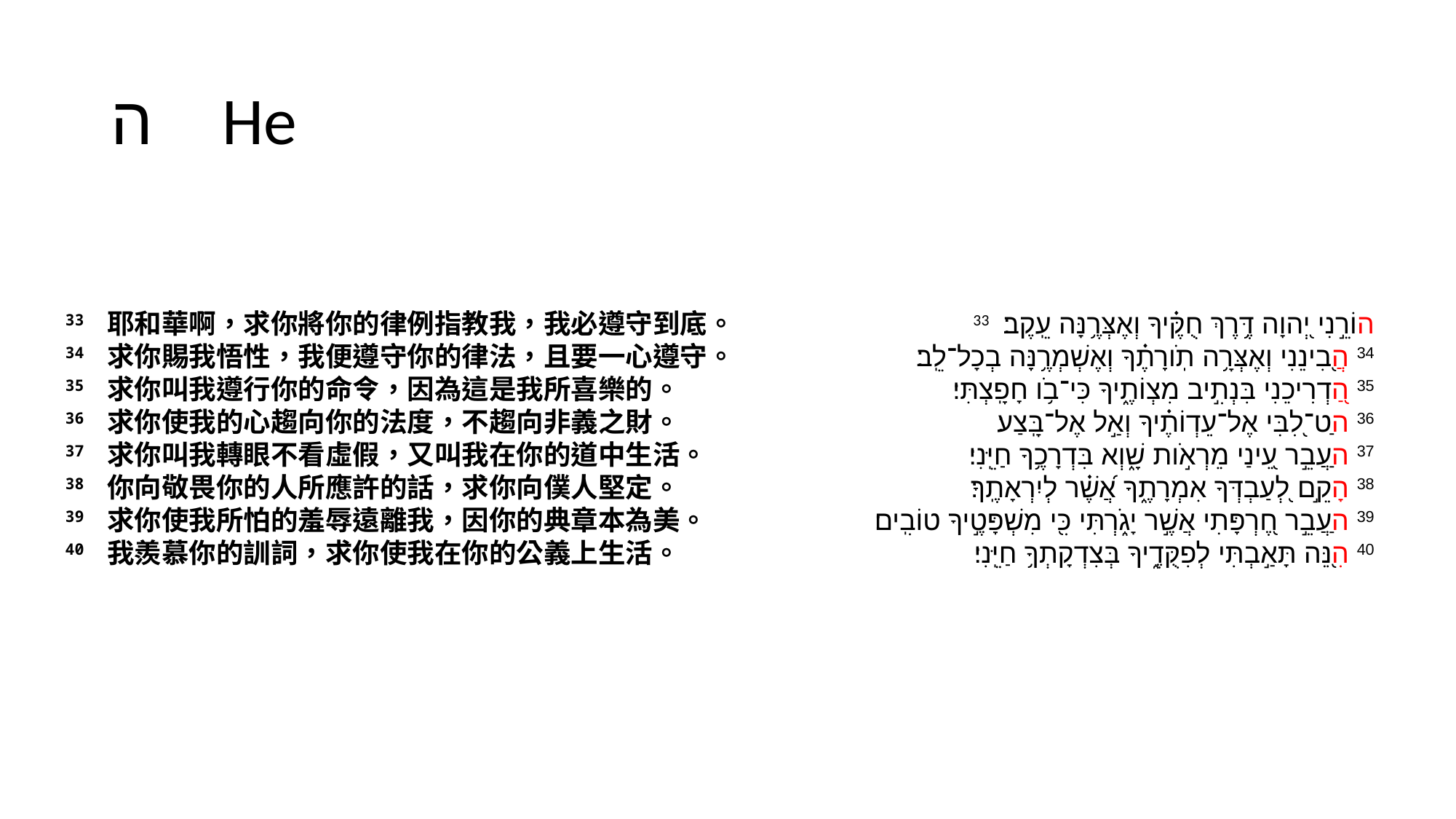

# ה    He
33 耶和華啊，求你將你的律例指教我，我必遵守到底。
34 求你賜我悟性，我便遵守你的律法，且要一心遵守。
35 求你叫我遵行你的命令，因為這是我所喜樂的。
36 求你使我的心趨向你的法度，不趨向非義之財。
37 求你叫我轉眼不看虛假，又叫我在你的道中生活。
38 你向敬畏你的人所應許的話，求你向僕人堅定。
39 求你使我所怕的羞辱遠離我，因你的典章本為美。
40 我羨慕你的訓詞，求你使我在你的公義上生活。
33 הוֹרֵ֣נִי יְ֭הוָה דֶּ֥רֶךְ חֻקֶּ֗יךָ וְאֶצְּרֶ֥נָּה עֵֽקֶב׃
34 הֲ֭בִינֵנִי וְאֶצְּרָ֥ה תֹֽורָתֶ֗ךָ וְאֶשְׁמְרֶ֥נָּה בְכָל־לֵֽב׃
35 הַ֭דְרִיכֵנִי בִּנְתִ֣יב מִצְוֹתֶ֑יךָ כִּי־בֹ֥ו חָפָֽצְתִּי׃
36 הַט־לִ֭בִּי אֶל־עֵדְוֹתֶ֗יךָ וְאַ֣ל אֶל־בָּֽצַע׃
37 הַעֲבֵ֣ר עֵ֭ינַי מֵרְאֹ֣ות שָׁ֑וְא בִּדְרָכֶ֥ךָ חַיֵּֽנִי׃
38 הָקֵ֣ם לְ֭עַבְדְּךָ אִמְרָתֶ֑ךָ אֲ֝שֶׁ֗ר לְיִרְאָתֶֽךָ׃
39 הַעֲבֵ֣ר חֶ֭רְפָּתִי אֲשֶׁ֣ר יָגֹ֑רְתִּי כִּ֖י מִשְׁפָּטֶ֣יךָ טוֹבִֽים׃
40 הִ֭נֵּה תָּאַ֣בְתִּי לְפִקֻּדֶ֑יךָ בְּצִדְקָתְךָ֥ חַיֵּֽנִי׃